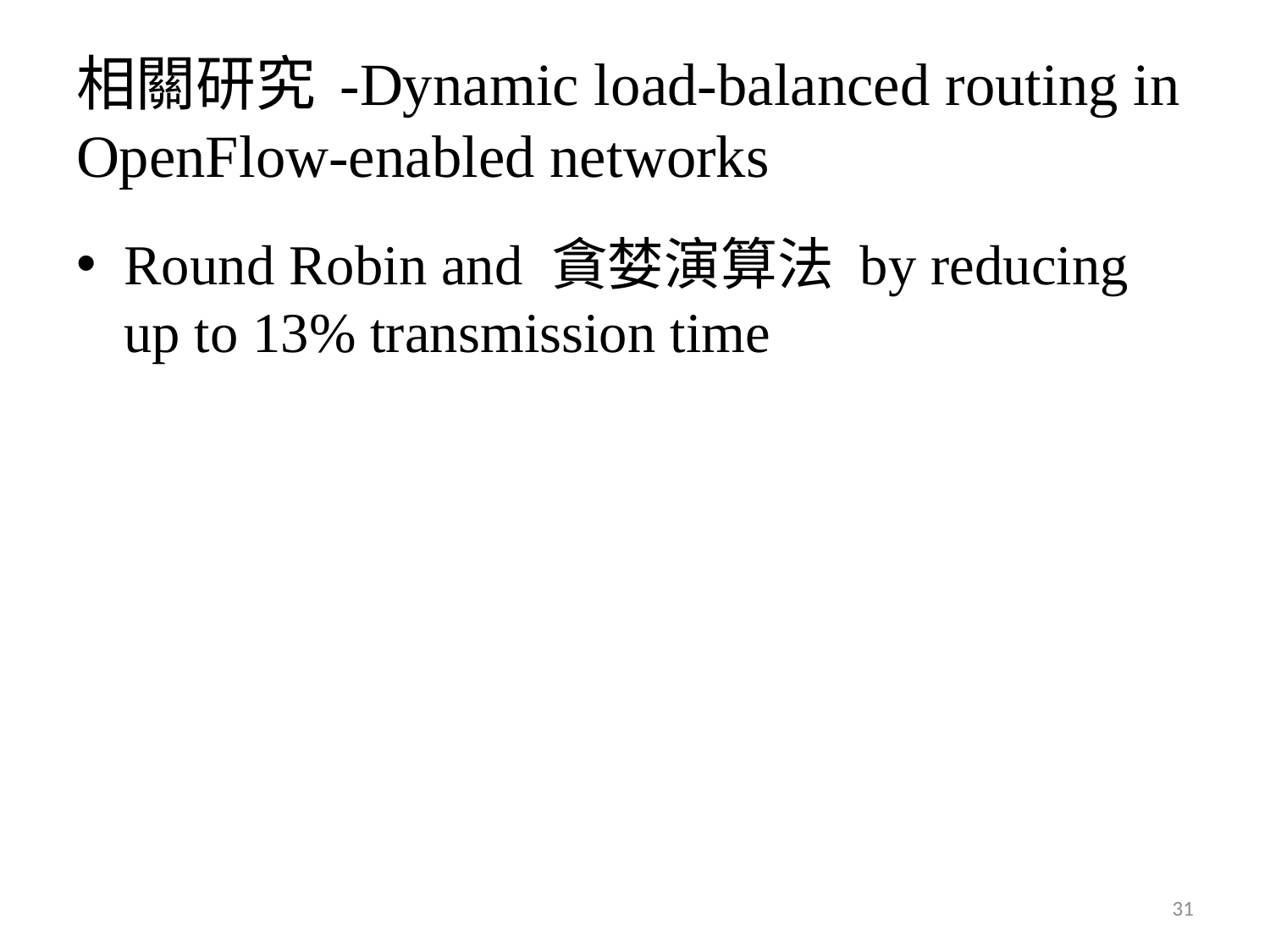

# 相關研究 -Dynamic load-balanced routing in OpenFlow-enabled networks
Round Robin and 貪婪演算法 by reducing up to 13% transmission time

31